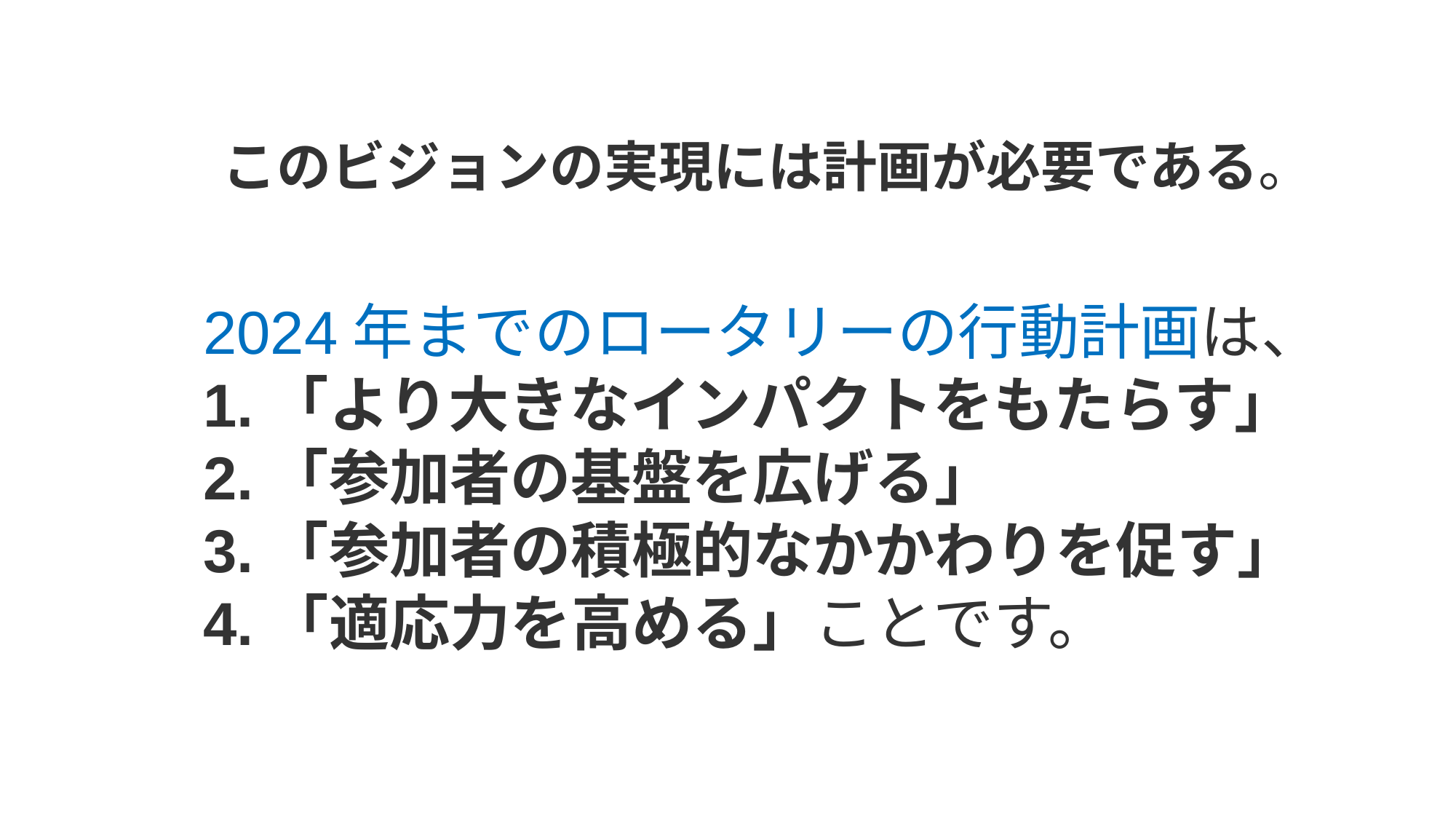

このビジョンの実現には計画が必要である。
2024年までのロータリーの行動計画は、
1.「より大きなインパクトをもたらす」
2.「参加者の基盤を広げる」
3.「参加者の積極的なかかわりを促す」
4.「適応力を高める」ことです。